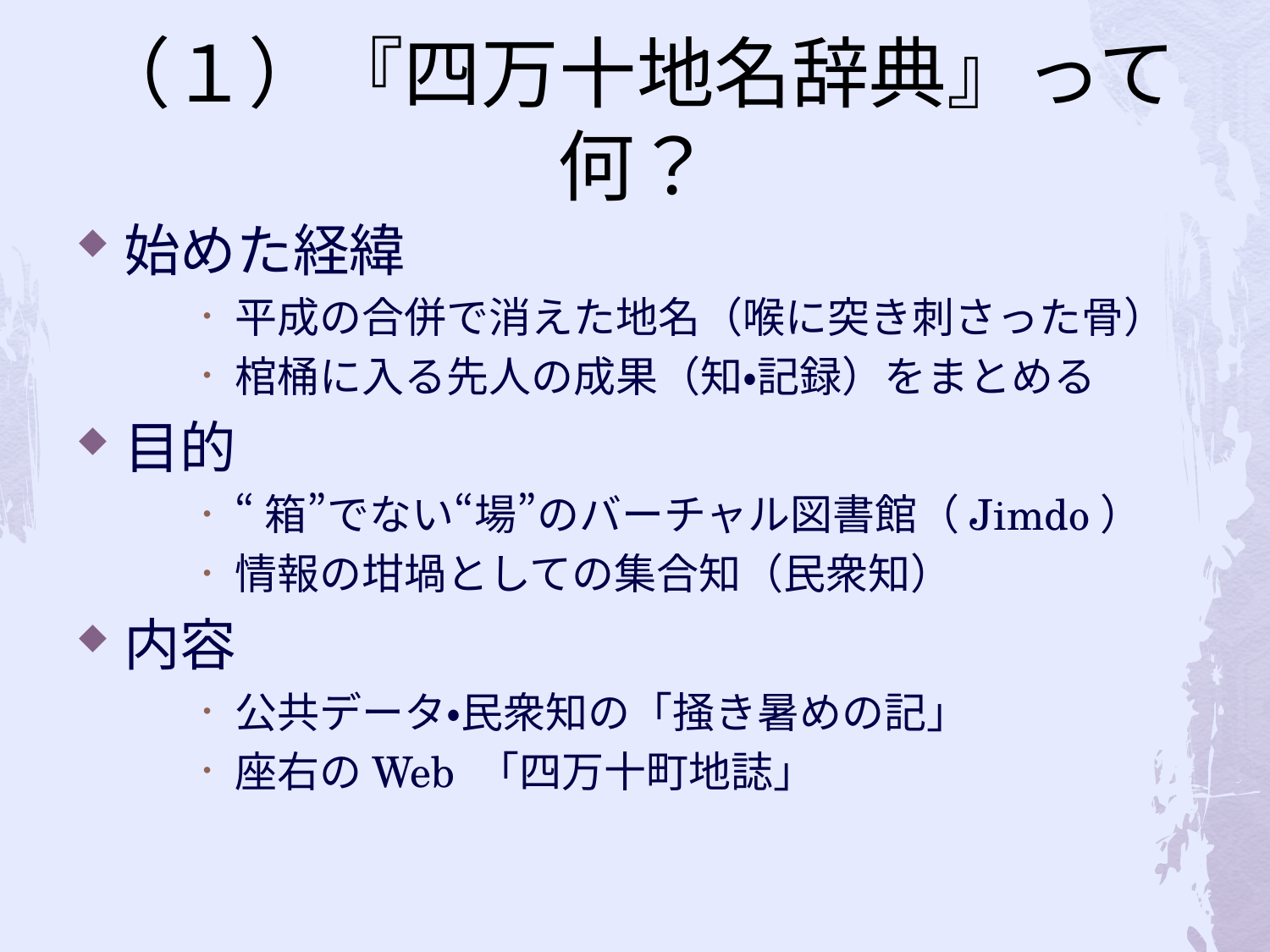

# （１）『四万十地名辞典』って何？
始めた経緯
平成の合併で消えた地名（喉に突き刺さった骨）
棺桶に入る先人の成果（知・記録）をまとめる
目的
“箱”でない“場”のバーチャル図書館（Jimdo）
情報の坩堝としての集合知（民衆知）
内容
公共データ・民衆知の「掻き暑めの記」
座右のWeb 「四万十町地誌」